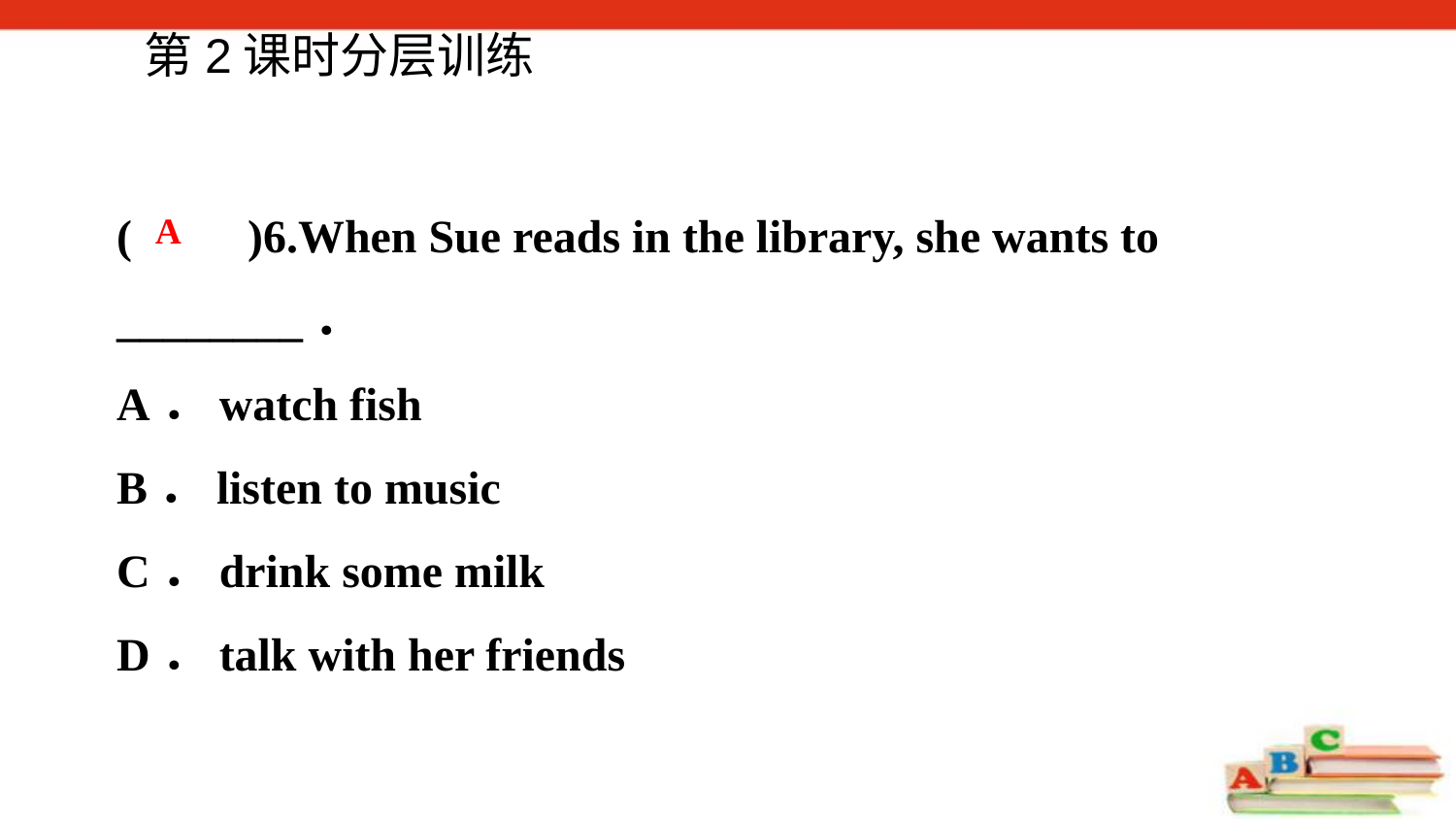

第2课时分层训练
(　　)6.When Sue reads in the library, she wants to ________．
A．watch fish
B．listen to music
C．drink some milk
D．talk with her friends
A